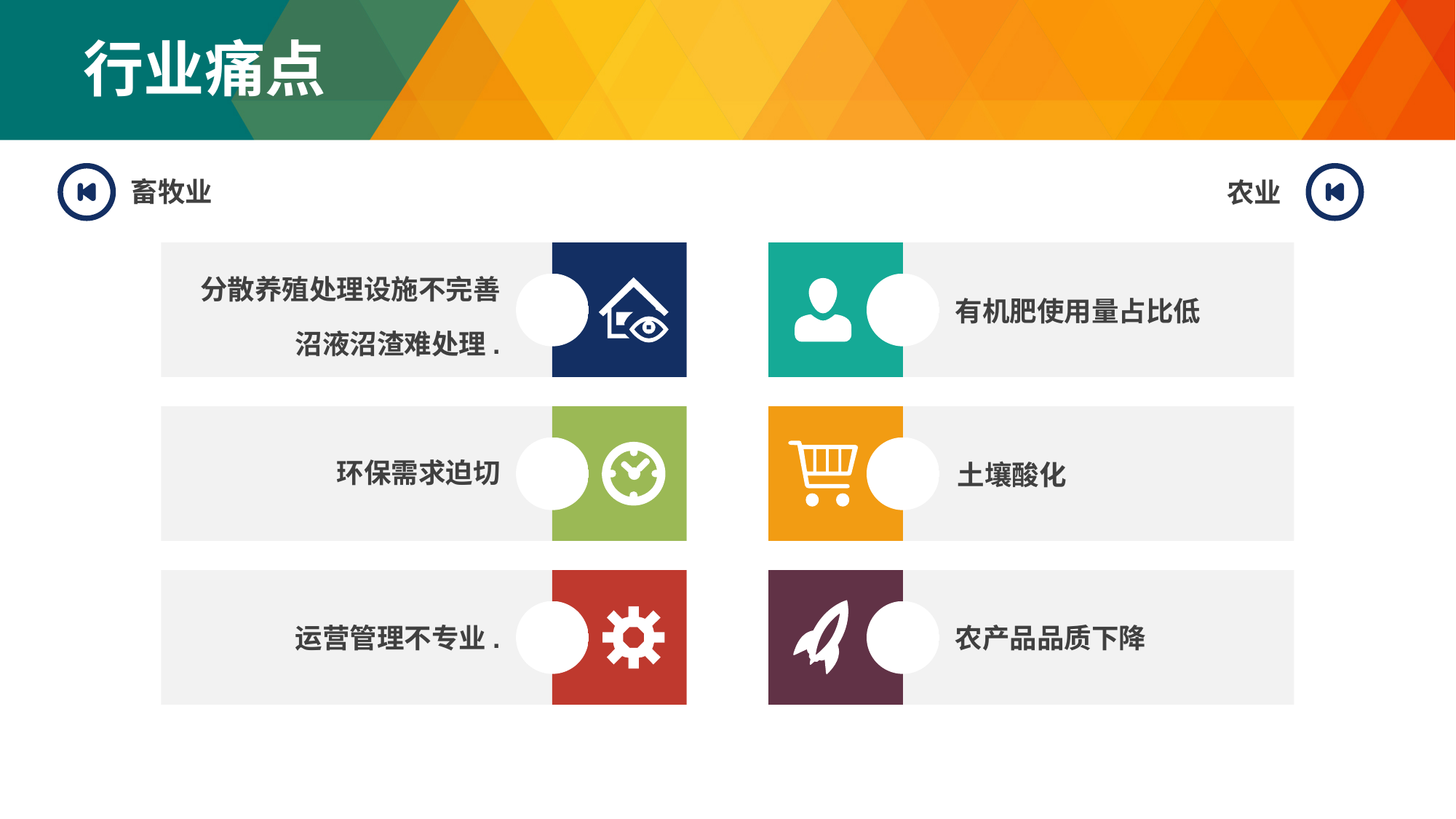

行业痛点

畜牧业
农业

分散养殖处理设施不完善
沼液沼渣难处理.

有机肥使用量占比低

环保需求迫切
土壤酸化

农产品品质下降
运营管理不专业.